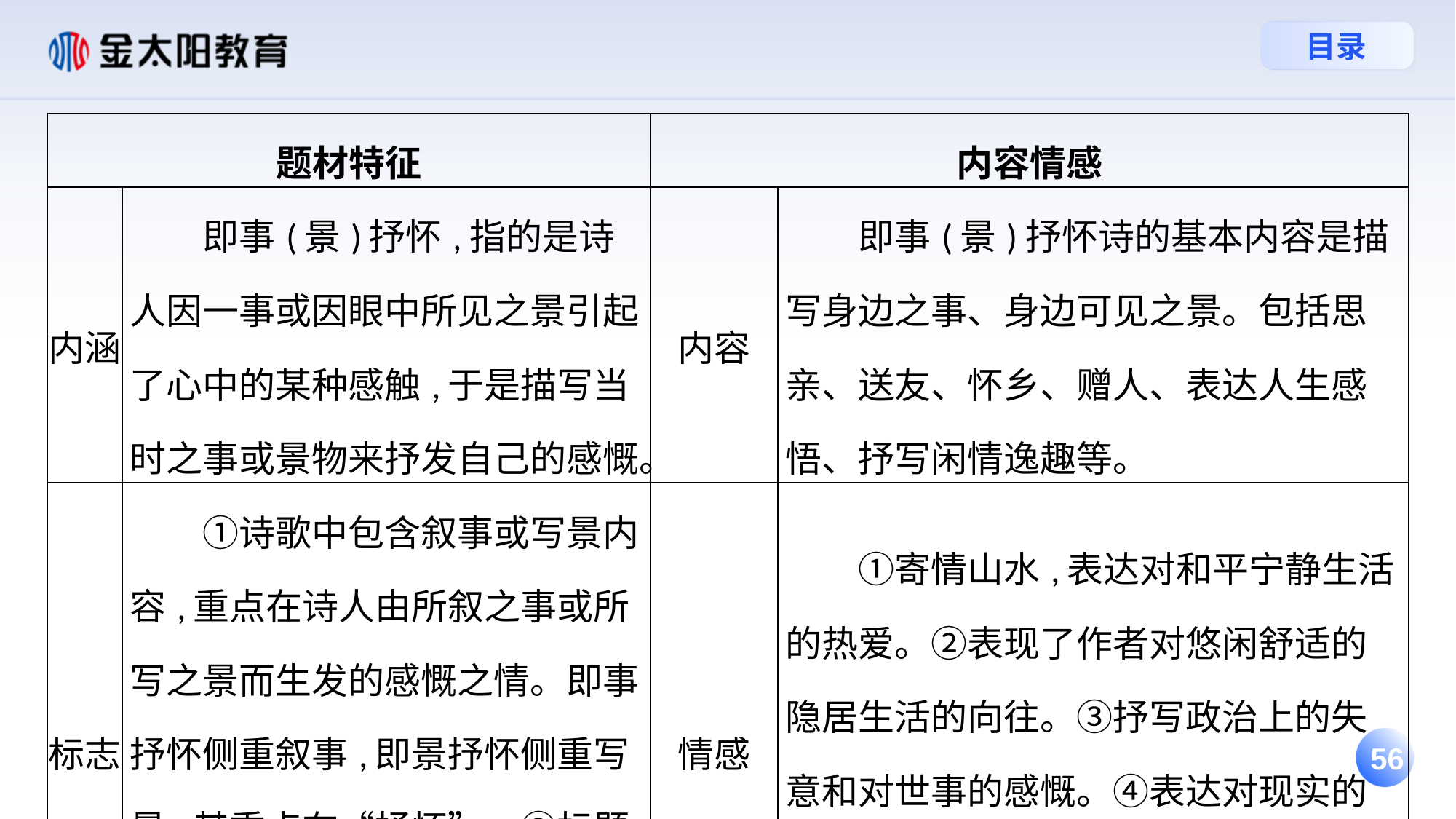

| 题材特征 |  | 内容情感 |  |
| --- | --- | --- | --- |
| 内涵 | 即事(景)抒怀,指的是诗人因一事或因眼中所见之景引起了心中的某种感触,于是描写当时之事或景物来抒发自己的感慨。 | 内容 | 即事(景)抒怀诗的基本内容是描写身边之事、身边可见之景。包括思亲、送友、怀乡、赠人、表达人生感悟、抒写闲情逸趣等。 |
| 标志 | ①诗歌中包含叙事或写景内容,重点在诗人由所叙之事或所写之景而生发的感慨之情。即事抒怀侧重叙事,即景抒怀侧重写景,其重点在“抒怀”。②标题往往有“即事”“即景”“抒怀”等字眼。 | 情感 | ①寄情山水,表达对和平宁静生活的热爱。②表现了作者对悠闲舒适的隐居生活的向往。③抒写政治上的失意和对世事的感慨。④表达对现实的愤慨、不满和壮志难酬、怀才不遇的惆怅之情。 |